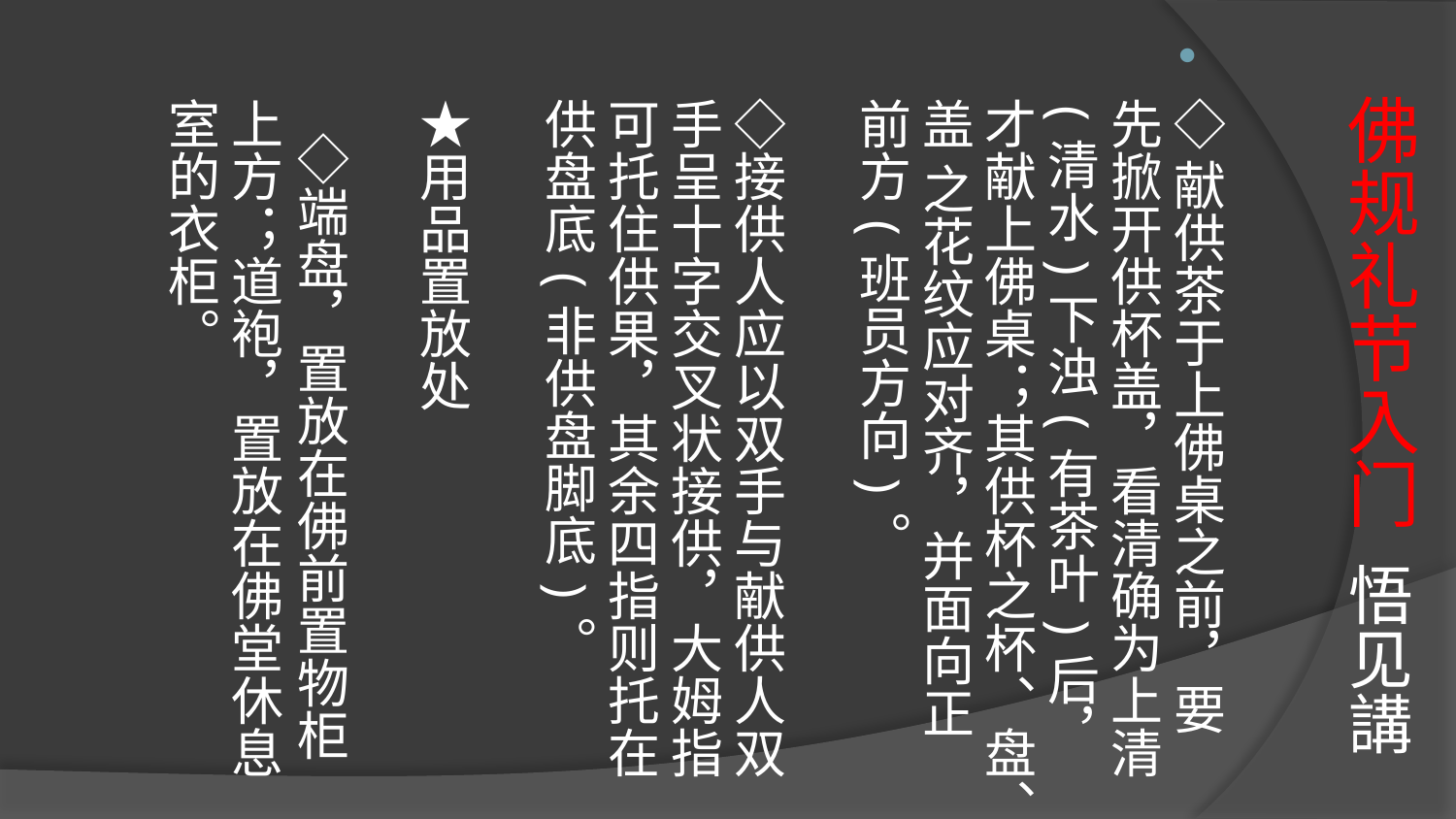

# 佛规礼节入门  悟见講
◇献供茶于上佛桌之前，要先掀开供杯盖，看清确为上清(清水)下浊(有茶叶)后，才献上佛桌；其供杯之杯、盘、盖 之花纹应对齐，并面向正前方(班员方向)。
◇接供人应以双手与献供人双手呈十字交叉状接供，大姆指可托住供果，其余四指则托在供盘底(非供盘脚底)。
★用品置放处
   ◇端盘，置放在佛前置物柜上方；道袍，置放在佛堂休息室的衣柜。